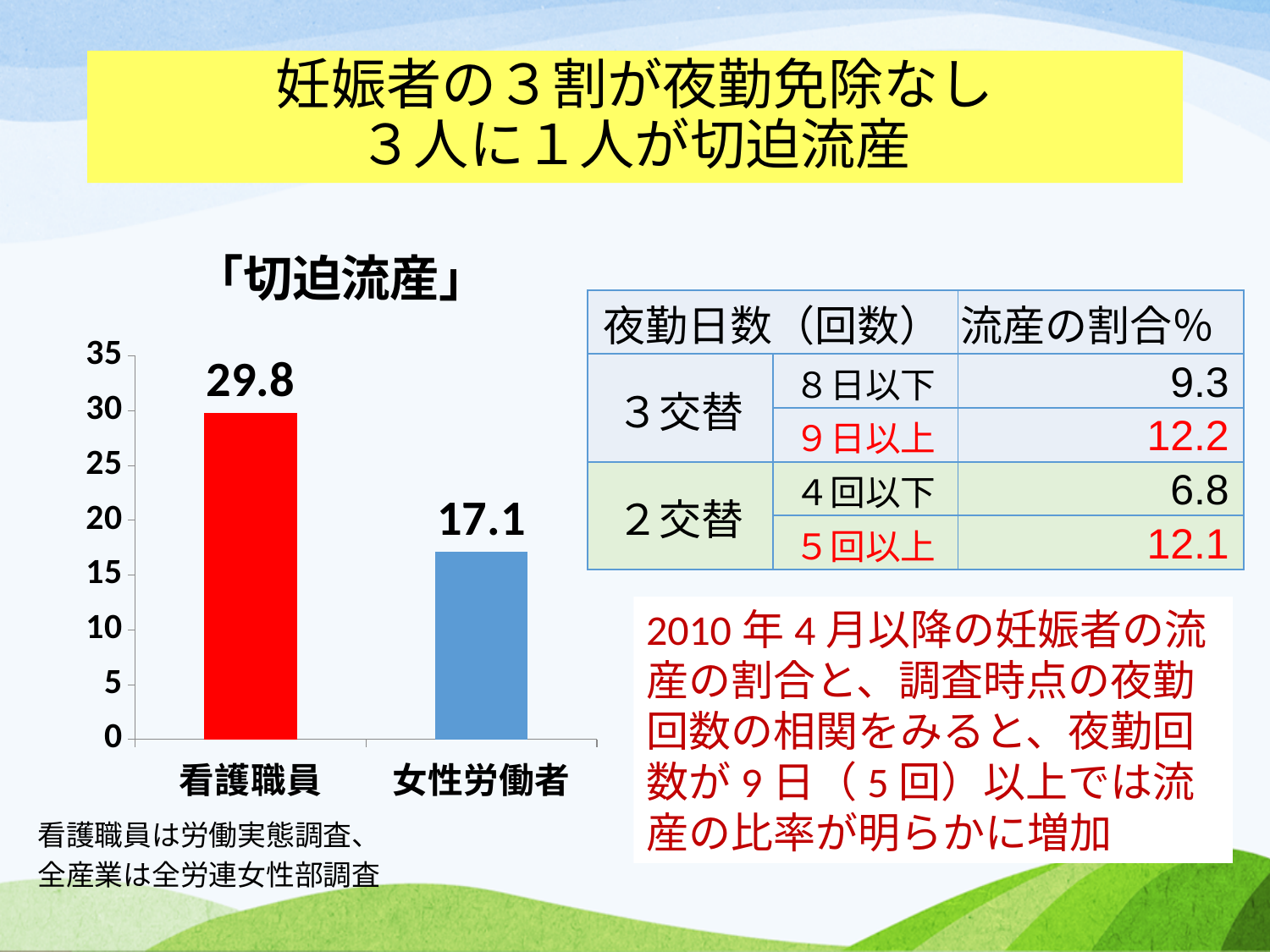

# 妊娠者の３割が夜勤免除なし ３人に１人が切迫流産

### Chart: 「切迫流産」

| Category |  |
|---|---|
| 看護職員 | 29.8 |
| 女性労働者 | 17.1 |
| 夜勤日数（回数） |  | 流産の割合％ |
| --- | --- | --- |
| ３交替 | ８日以下 | 9.3 |
|  | ９日以上 | 12.2 |
| ２交替 | ４回以下 | 6.8 |
|  | ５回以上 | 12.1 |
2010年4月以降の妊娠者の流産の割合と、調査時点の夜勤回数の相関をみると、夜勤回数が9日（5回）以上では流産の比率が明らかに増加
看護職員は労働実態調査、
全産業は全労連女性部調査